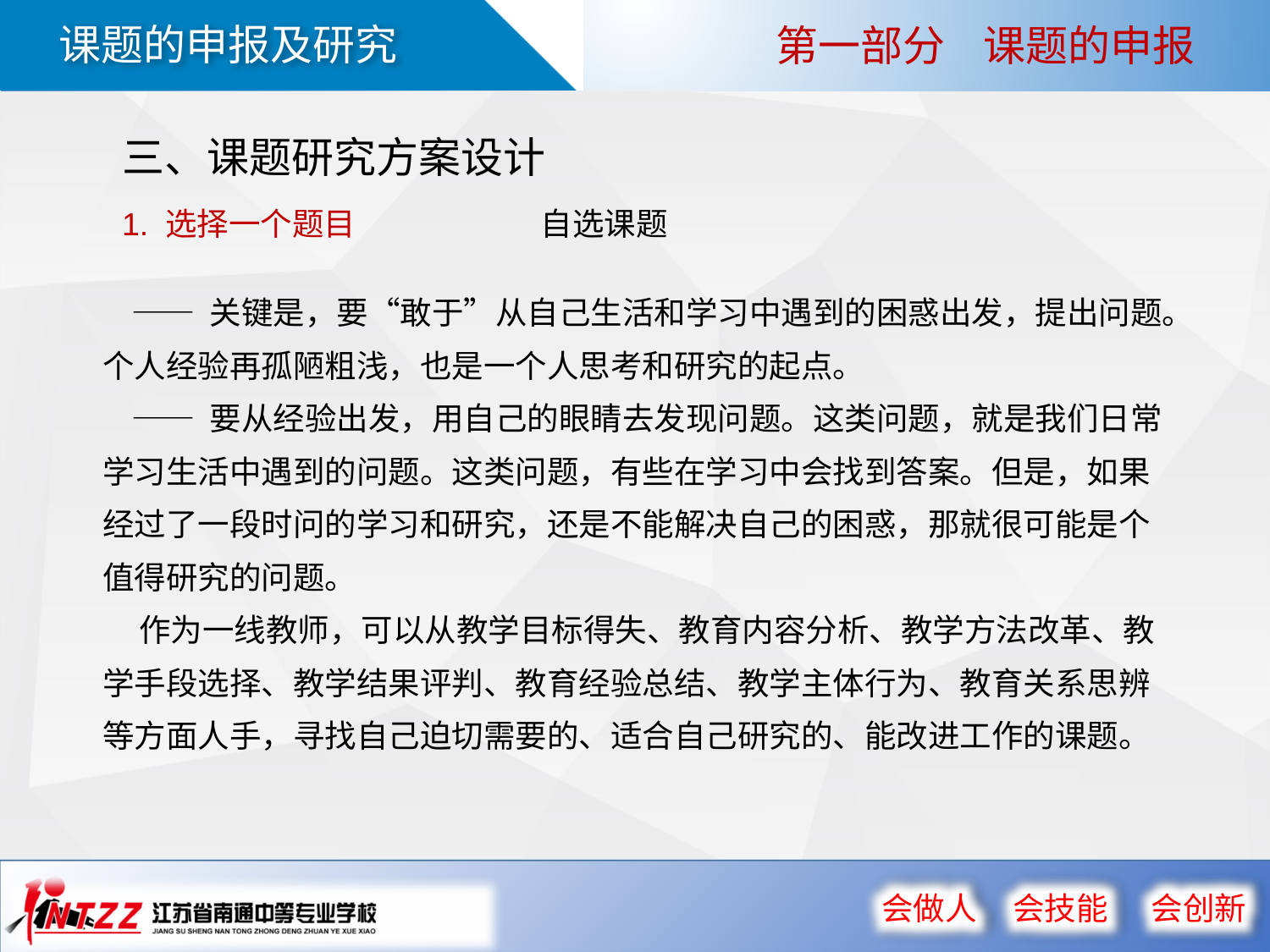

第一部分    课题的申报
三、课题研究方案设计
1. 选择一个题目
自选课题
    —— 关键是，要“敢于”从自己生活和学习中遇到的困惑出发，提出问题。个人经验再孤陋粗浅，也是一个人思考和研究的起点。
    —— 要从经验出发，用自己的眼睛去发现问题。这类问题，就是我们日常学习生活中遇到的问题。这类问题，有些在学习中会找到答案。但是，如果经过了一段时问的学习和研究，还是不能解决自己的困惑，那就很可能是个值得研究的问题。
    作为一线教师，可以从教学目标得失、教育内容分析、教学方法改革、教学手段选择、教学结果评判、教育经验总结、教学主体行为、教育关系思辨等方面人手，寻找自己迫切需要的、适合自己研究的、能改进工作的课题。